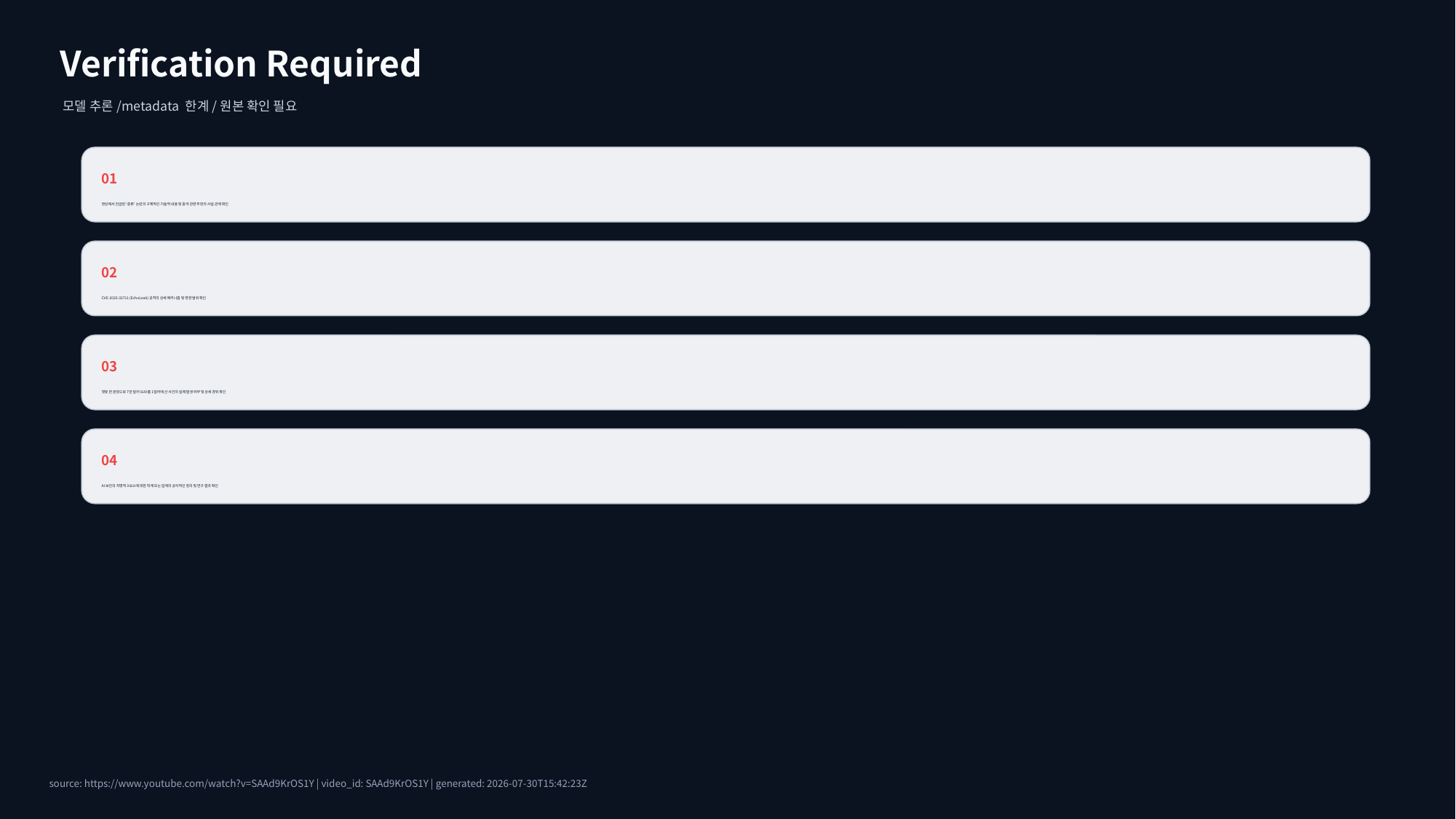

Verification Required
모델 추론/metadata 한계/원본 확인 필요

01
영상에서 언급된 '증류' 논란의 구체적인 기술적 내용 및 중국 관련 주장의 사실 관계 확인

02
CVE-2025-32711 (EchoLeak) 공격의 상세 메커니즘 및 영향 범위 확인

03
챗봇 한 문장으로 7만 달러 SUV를 1달러에 산 사건의 실제 발생 여부 및 상세 경위 확인

04
AI 보안의 치명적 3요소에 대한 학계 또는 업계의 공식적인 정의 및 연구 결과 확인
source: https://www.youtube.com/watch?v=SAAd9KrOS1Y | video_id: SAAd9KrOS1Y | generated: 2026-07-30T15:42:23Z